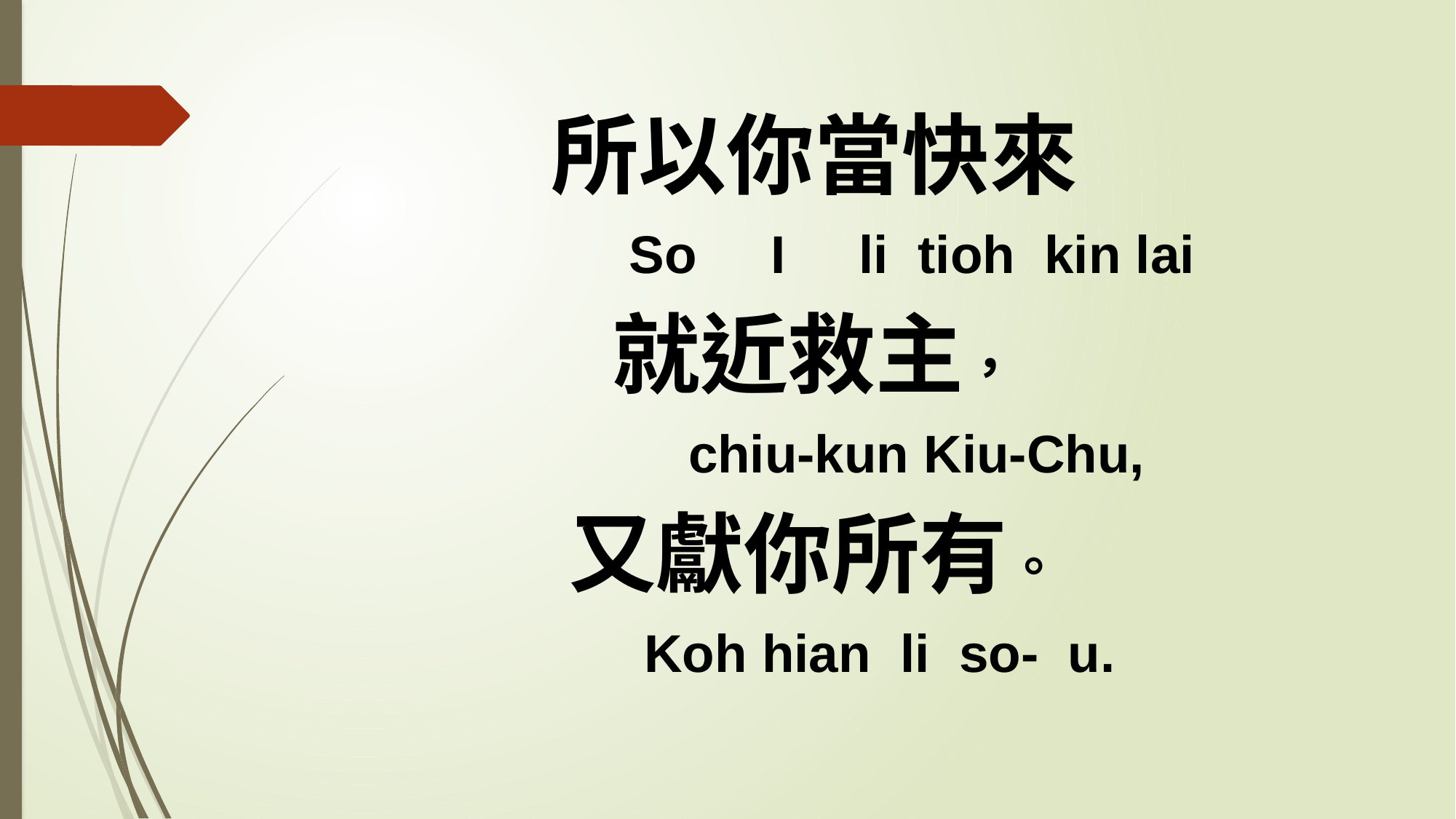

所以你當快來
                     So     I     li  tioh  kin lai
就近救主，
                         chiu-kun Kiu-Chu,
又獻你所有。
                      Koh hian  li  so-  u.